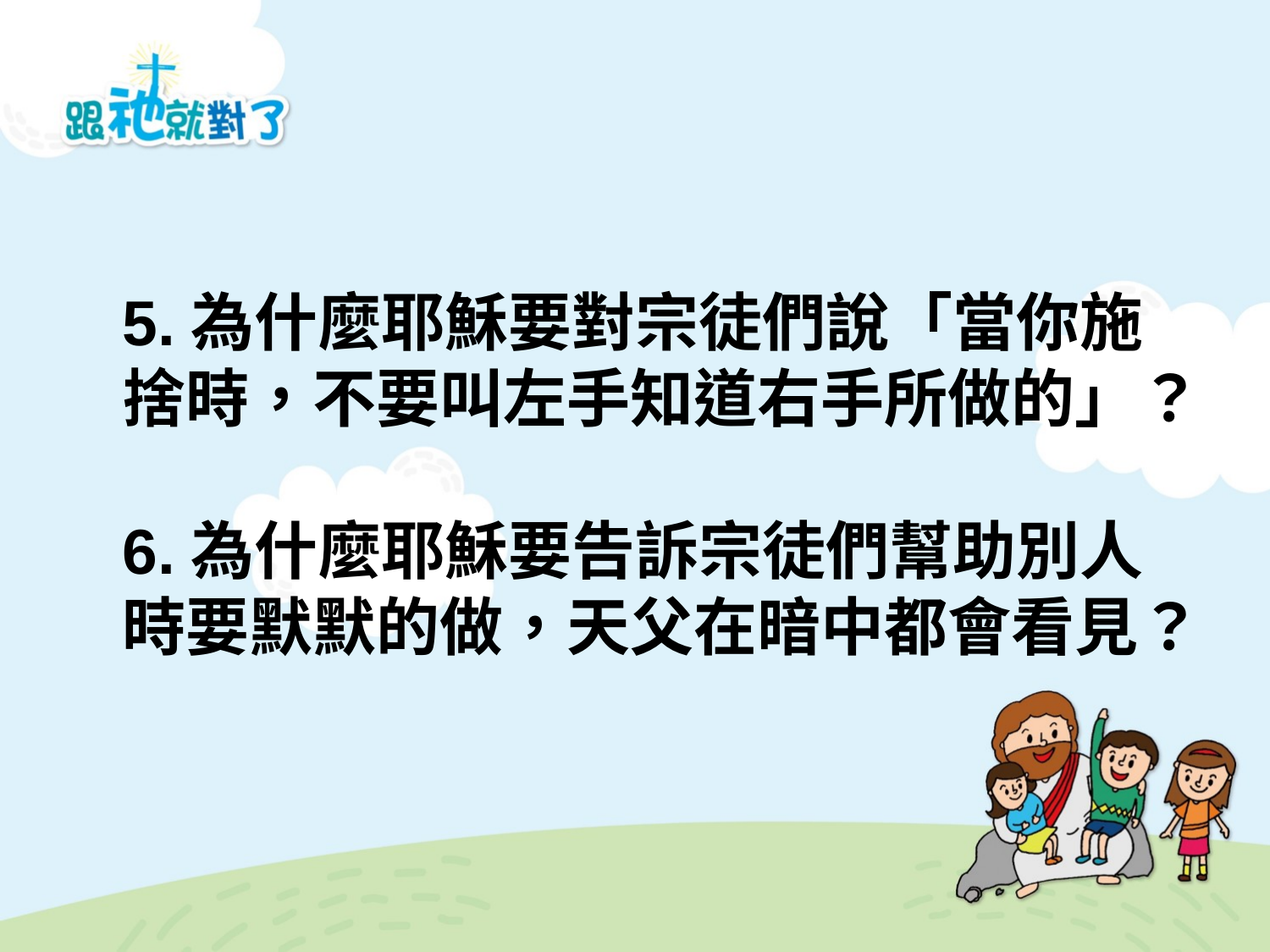

5.為什麼耶穌要對宗徒們說「當你施捨時，不要叫左手知道右手所做的」？

6.為什麼耶穌要告訴宗徒們幫助別人時要默默的做，天父在暗中都會看見？